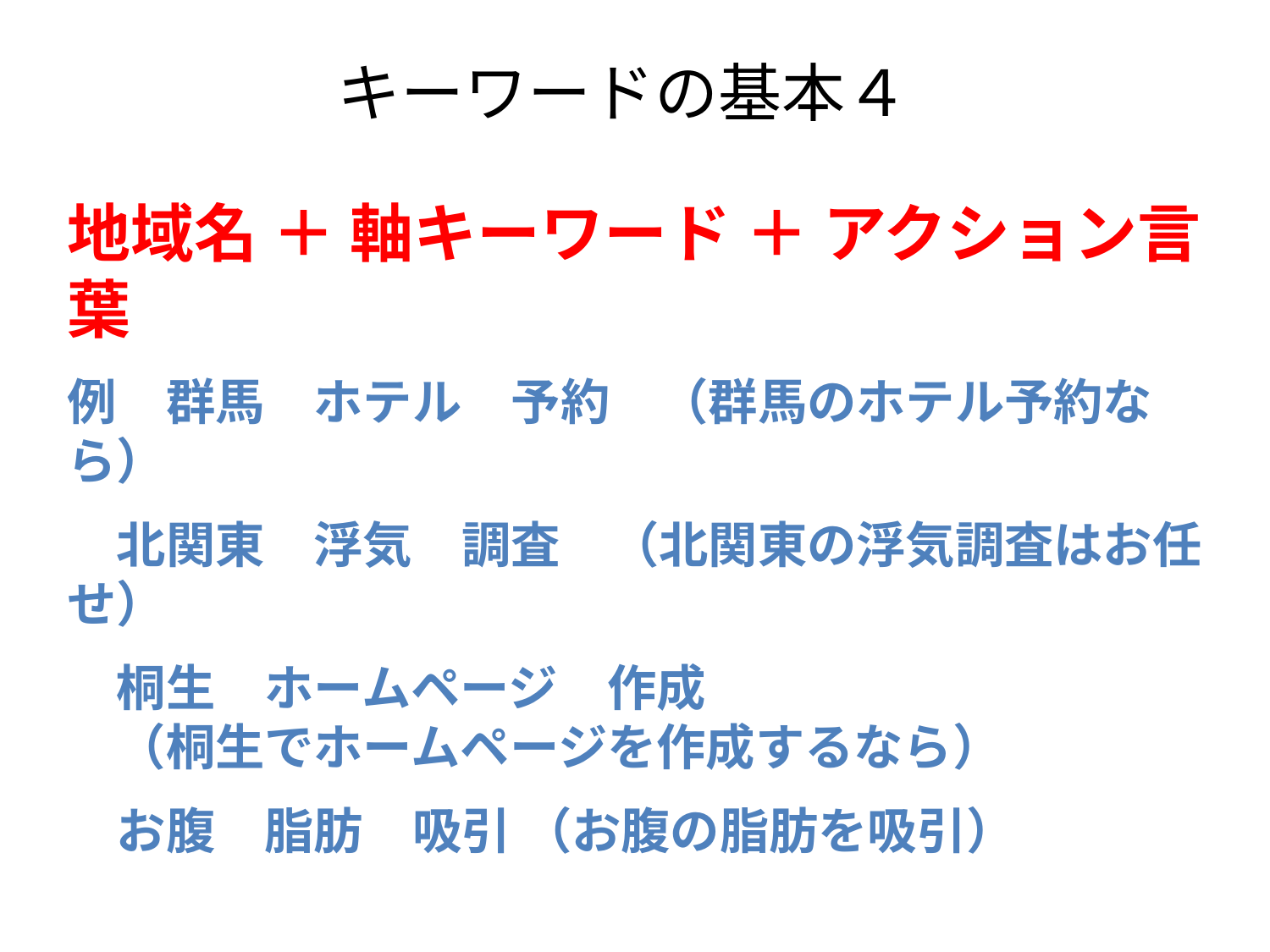

# キーワードの基本４

地域名 ＋ 軸キーワード ＋ アクション言葉
例　群馬　ホテル　予約　（群馬のホテル予約なら）
　北関東　浮気　調査　（北関東の浮気調査はお任せ）
　桐生　ホームページ　作成
　（桐生でホームページを作成するなら）
　お腹　脂肪　吸引 （お腹の脂肪を吸引）